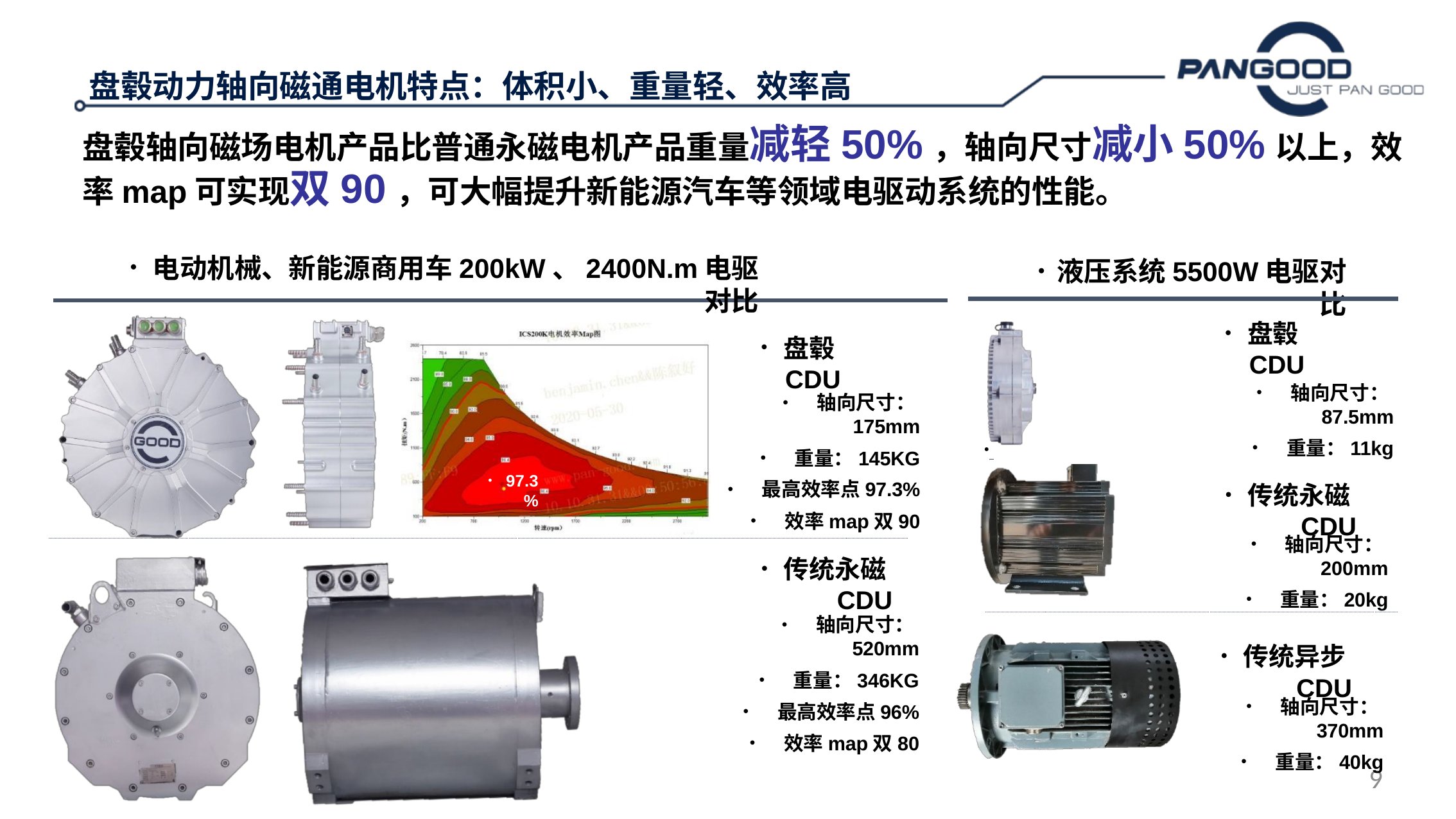

盘毂动力轴向磁通电机特点：体积小、重量轻、效率高
盘毂轴向磁场电机产品比普通永磁电机产品重量减轻50%，轴向尺寸减小50%以上，效率map可实现双90，可大幅提升新能源汽车等领域电驱动系统的性能。
电动机械、新能源商用车200kW、2400N.m电驱对比
液压系统5500W电驱对比

盘毂CDU

盘毂CDU
轴向尺寸：87.5mm
重量：11kg
轴向尺寸：175mm
重量：145KG
最高效率点97.3%
效率map双90

97.3%
传统永磁CDU

轴向尺寸：200mm
重量：20kg

传统永磁CDU

轴向尺寸：520mm
重量：346KG
最高效率点96%
效率map双80

传统异步CDU
轴向尺寸：370mm
重量：40kg
9